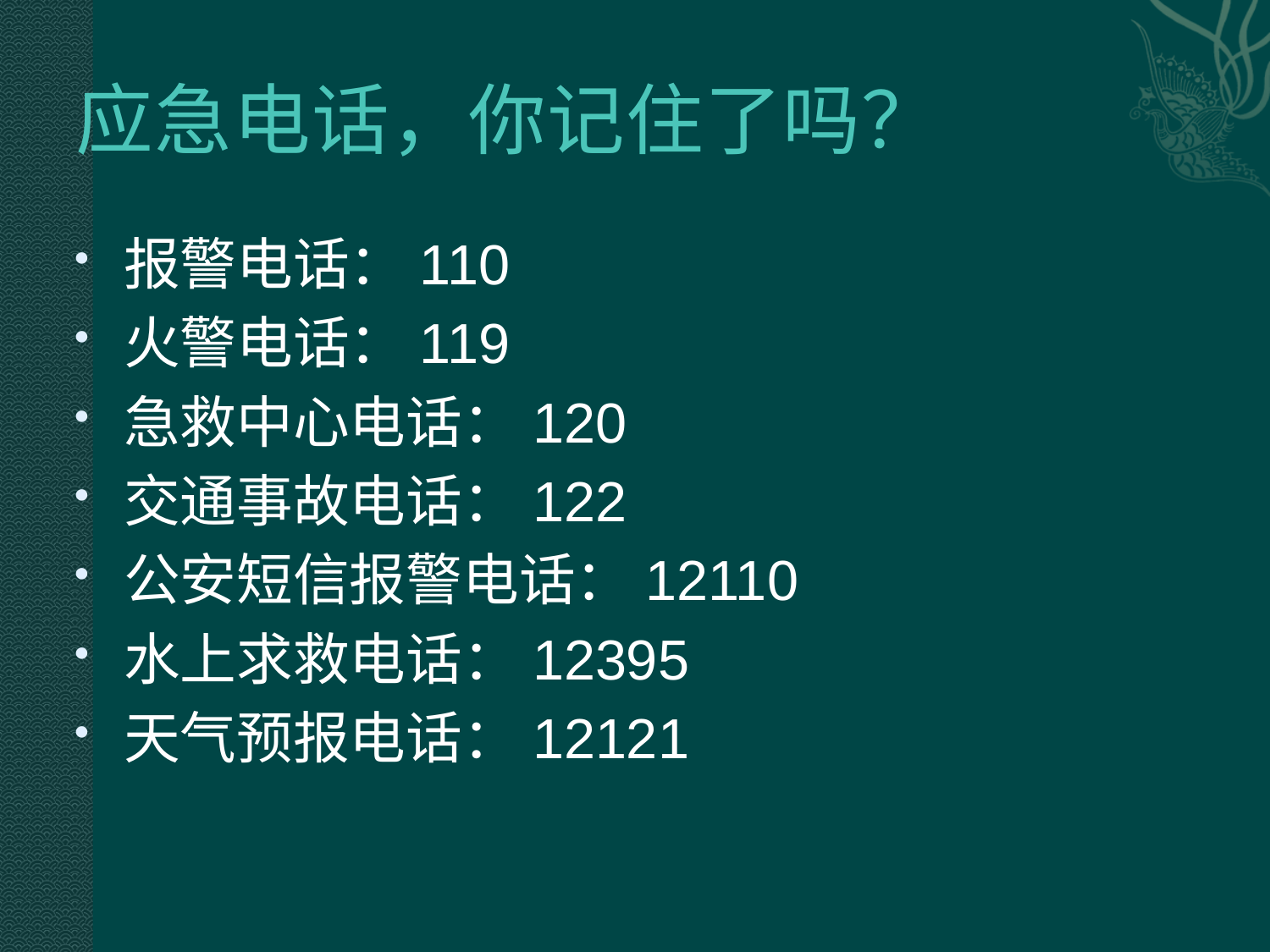

# 应急电话，你记住了吗？
报警电话：110
火警电话：119
急救中心电话：120
交通事故电话：122
公安短信报警电话：12110
水上求救电话：12395
天气预报电话：12121